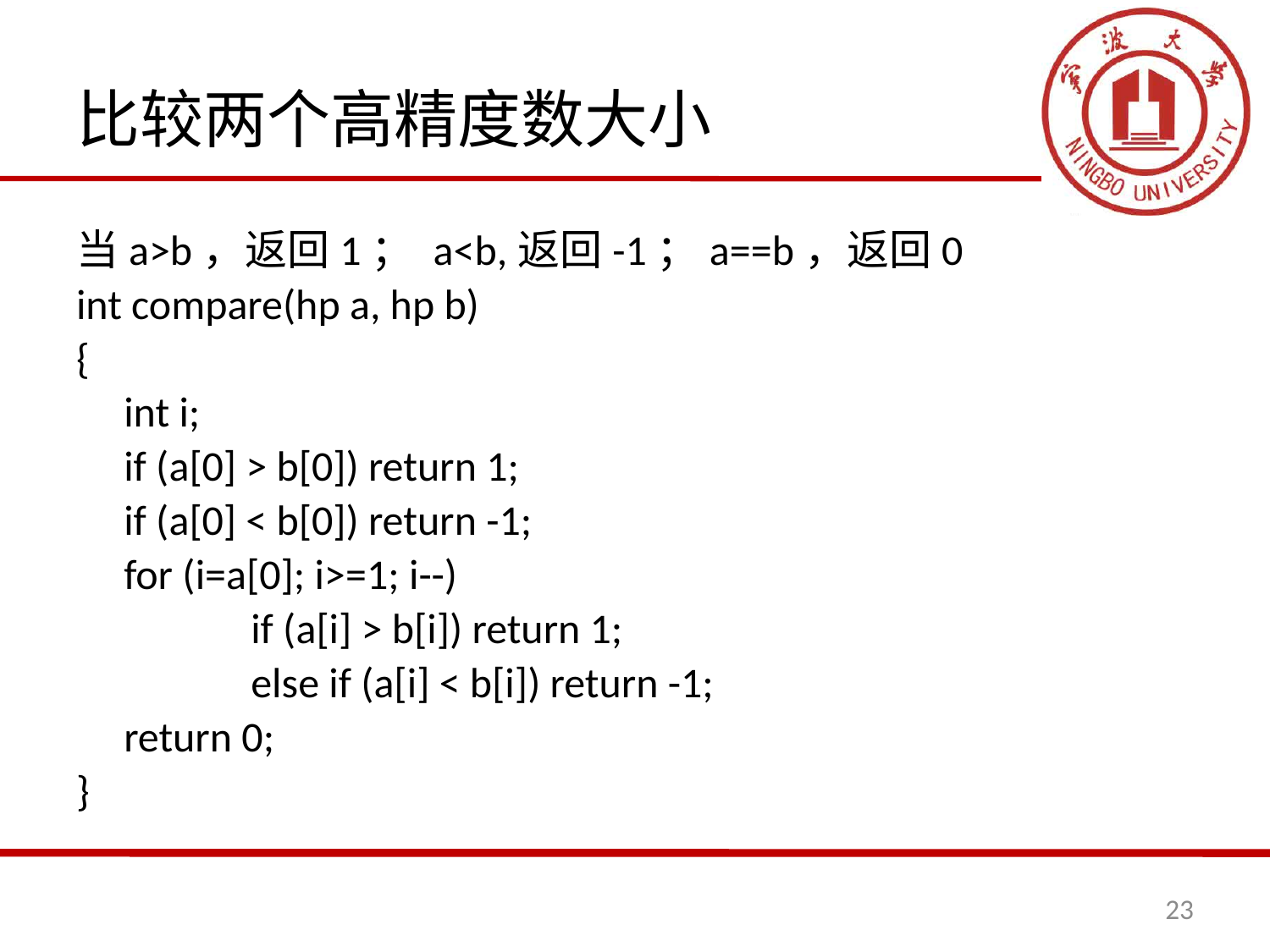

# 比较两个高精度数大小
当a>b，返回1； a<b,返回-1；a==b，返回0
int compare(hp a, hp b)
{
	int i;
	if (a[0] > b[0]) return 1;
	if (a[0] < b[0]) return -1;
	for (i=a[0]; i>=1; i--)
		if (a[i] > b[i]) return 1;
		else if (a[i] < b[i]) return -1;
	return 0;
}
23